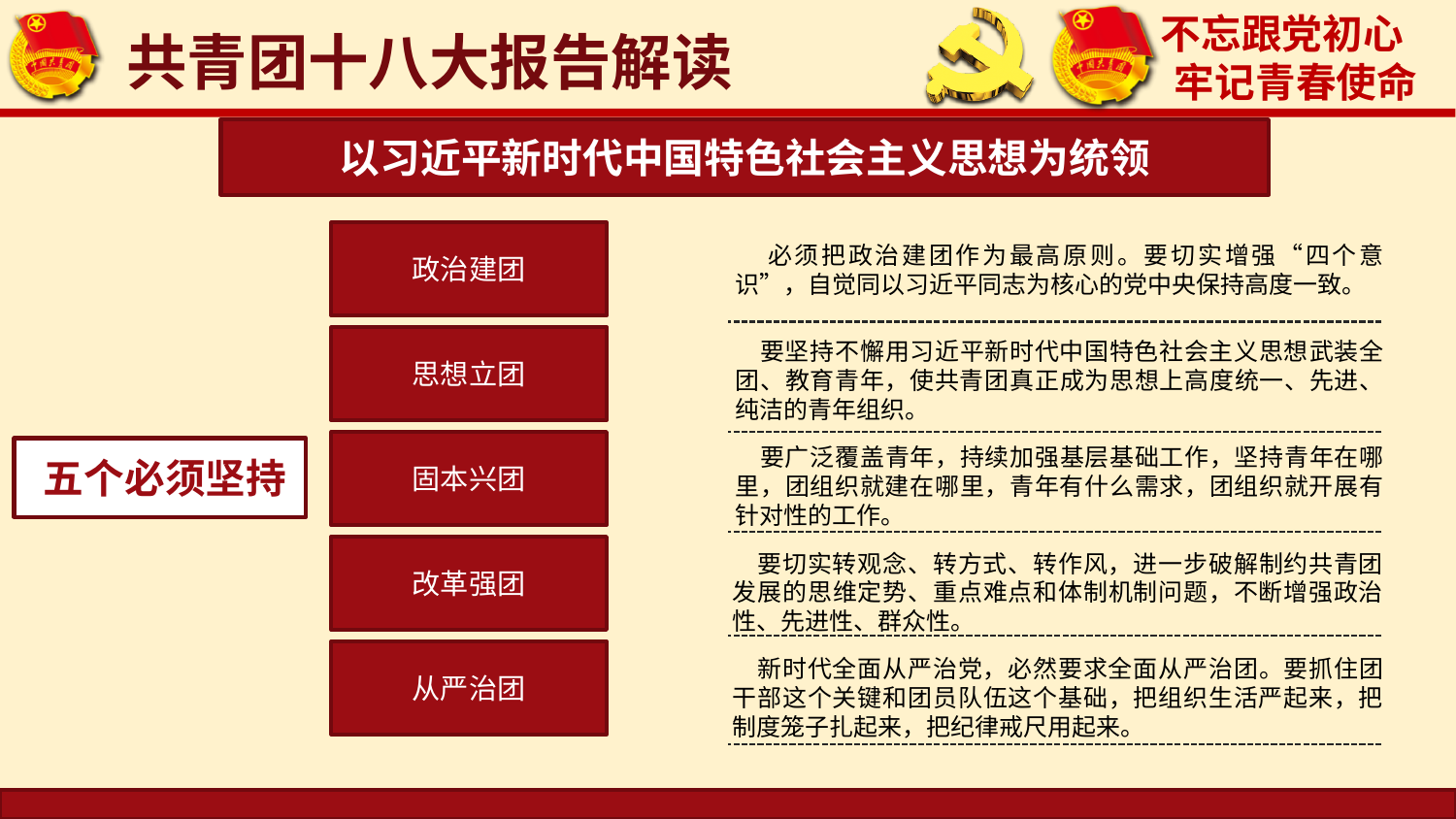

共青团十八大报告解读
以习近平新时代中国特色社会主义思想为统领

五个必须坚持
政治建团
   必须把政治建团作为最高原则。要切实增强“四个意识”，自觉同以习近平同志为核心的党中央保持高度一致。
思想立团
   要坚持不懈用习近平新时代中国特色社会主义思想武装全团、教育青年，使共青团真正成为思想上高度统一、先进、纯洁的青年组织。
固本兴团
   要广泛覆盖青年，持续加强基层基础工作，坚持青年在哪里，团组织就建在哪里，青年有什么需求，团组织就开展有针对性的工作。
改革强团
   要切实转观念、转方式、转作风，进一步破解制约共青团发展的思维定势、重点难点和体制机制问题，不断增强政治性、先进性、群众性。
从严治团
   新时代全面从严治党，必然要求全面从严治团。要抓住团干部这个关键和团员队伍这个基础，把组织生活严起来，把制度笼子扎起来，把纪律戒尺用起来。